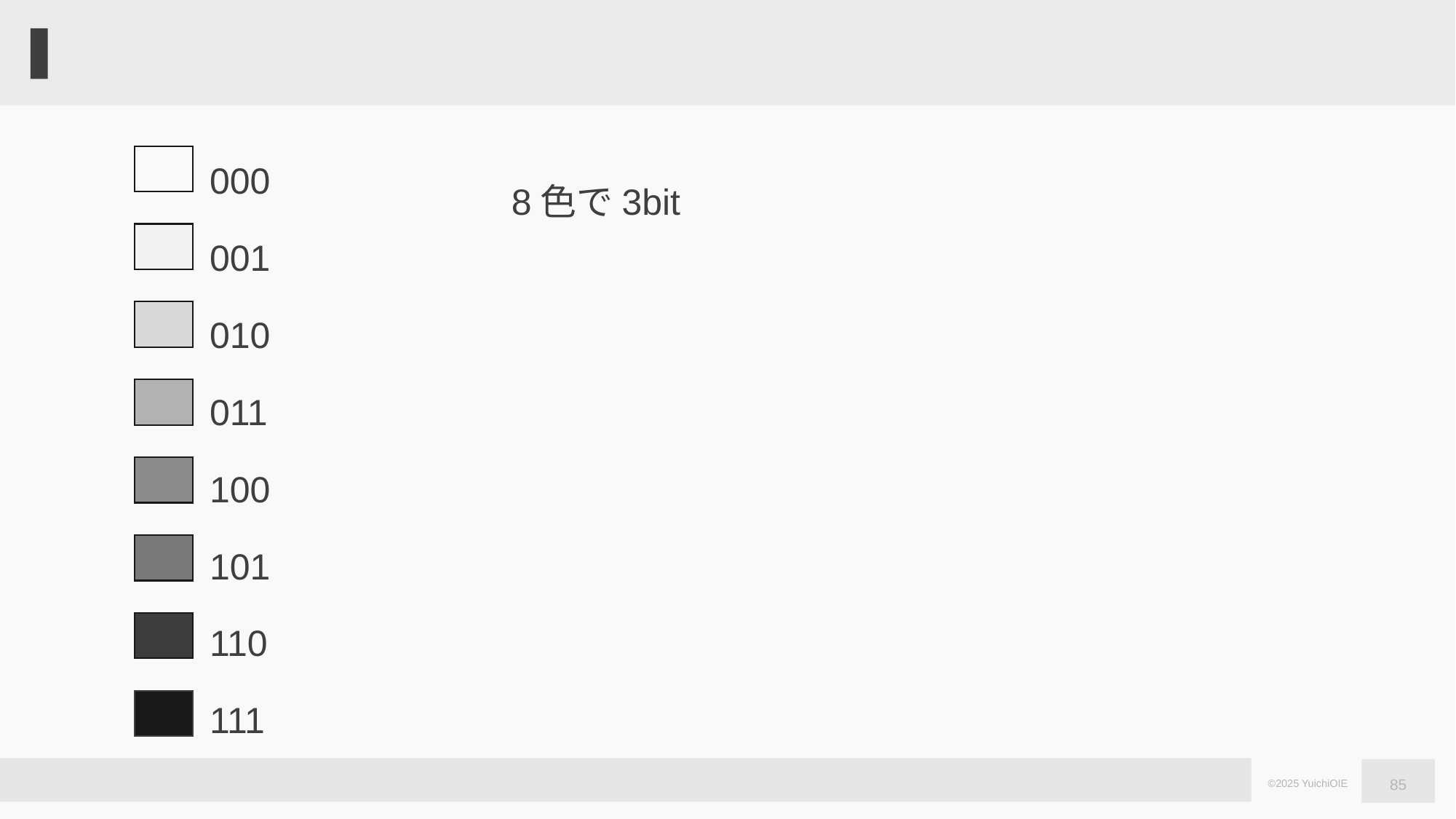

#
000
001
010
011
100
101
110
111

8色で3bit

85